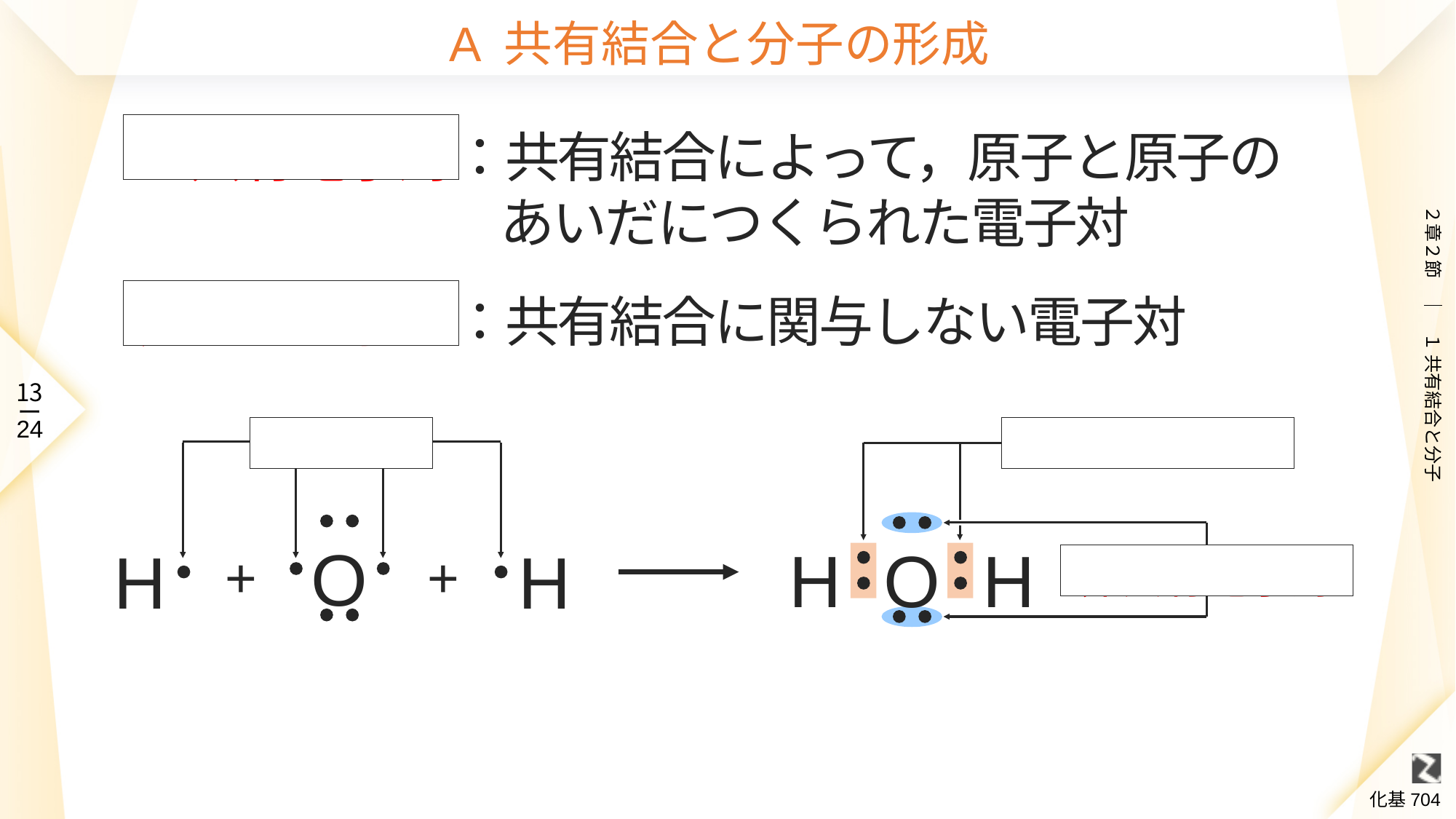

# A 共有結合と分子の形成

　共有電子対：共有結合によって，原子と原子のあいだにつくられた電子対

非共有電子対：共有結合に関与しない電子対

不対電子
共有電子対

O

H

H

+
+

H
O
H

非共有電子対